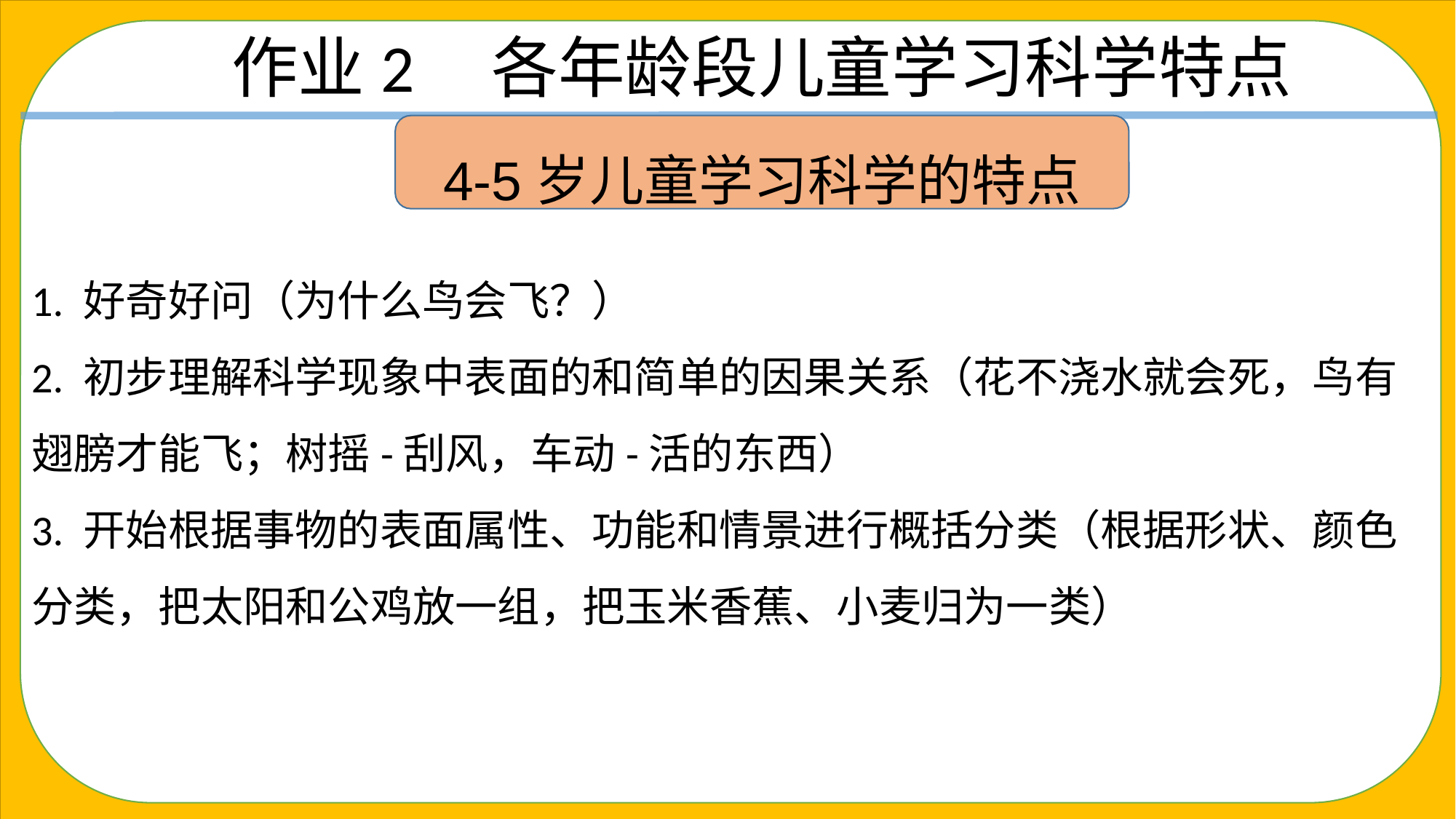

作业2    各年龄段儿童学习科学特点

1. 好奇好问（为什么鸟会飞？）
2. 初步理解科学现象中表面的和简单的因果关系（花不浇水就会死，鸟有翅膀才能飞；树摇-刮风，车动-活的东西）
3. 开始根据事物的表面属性、功能和情景进行概括分类（根据形状、颜色分类，把太阳和公鸡放一组，把玉米香蕉、小麦归为一类）
4-5岁儿童学习科学的特点